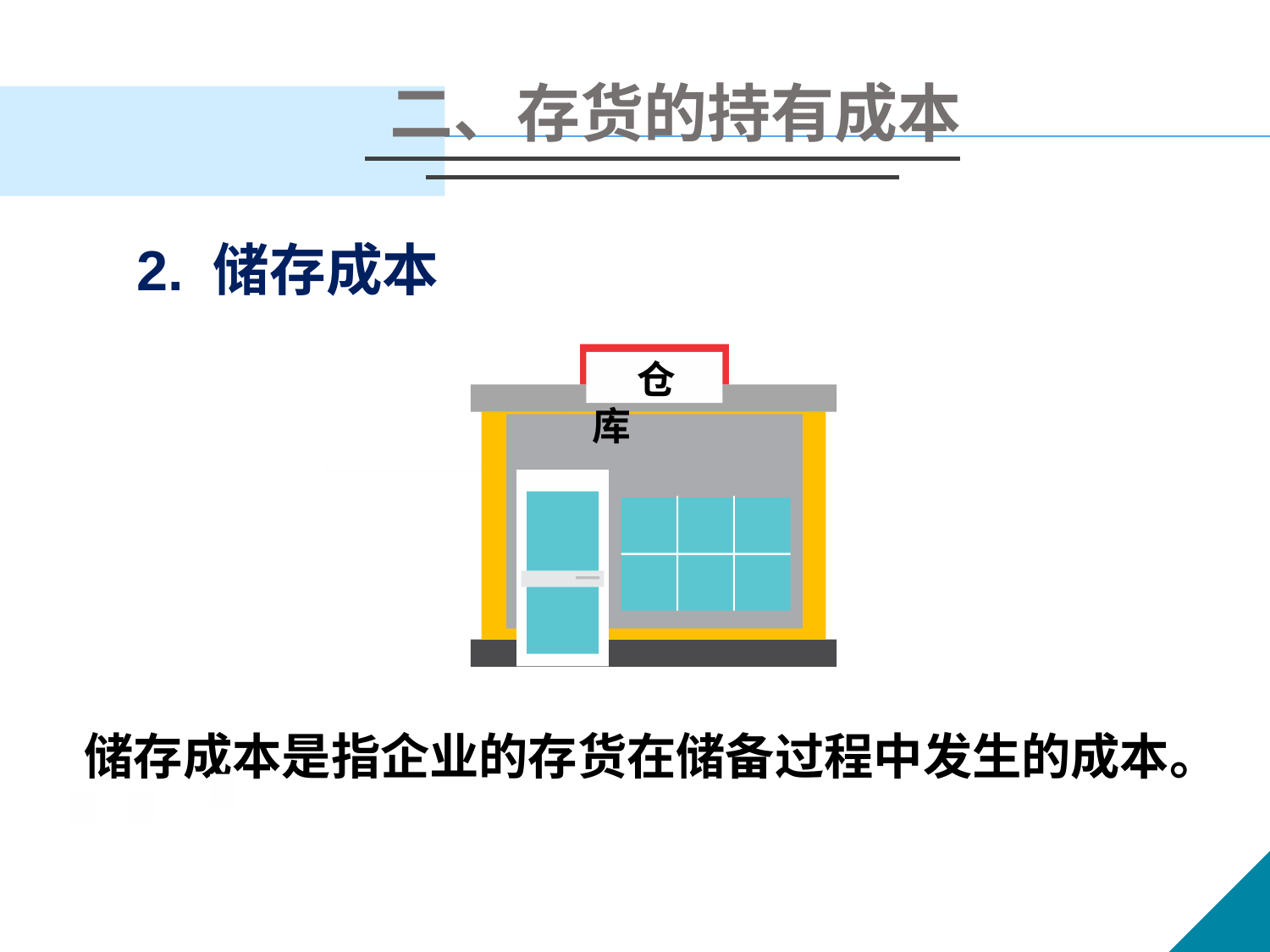

二、存货的持有成本

2. 储存成本

    仓 库

储存成本是指企业的存货在储备过程中发生的成本。